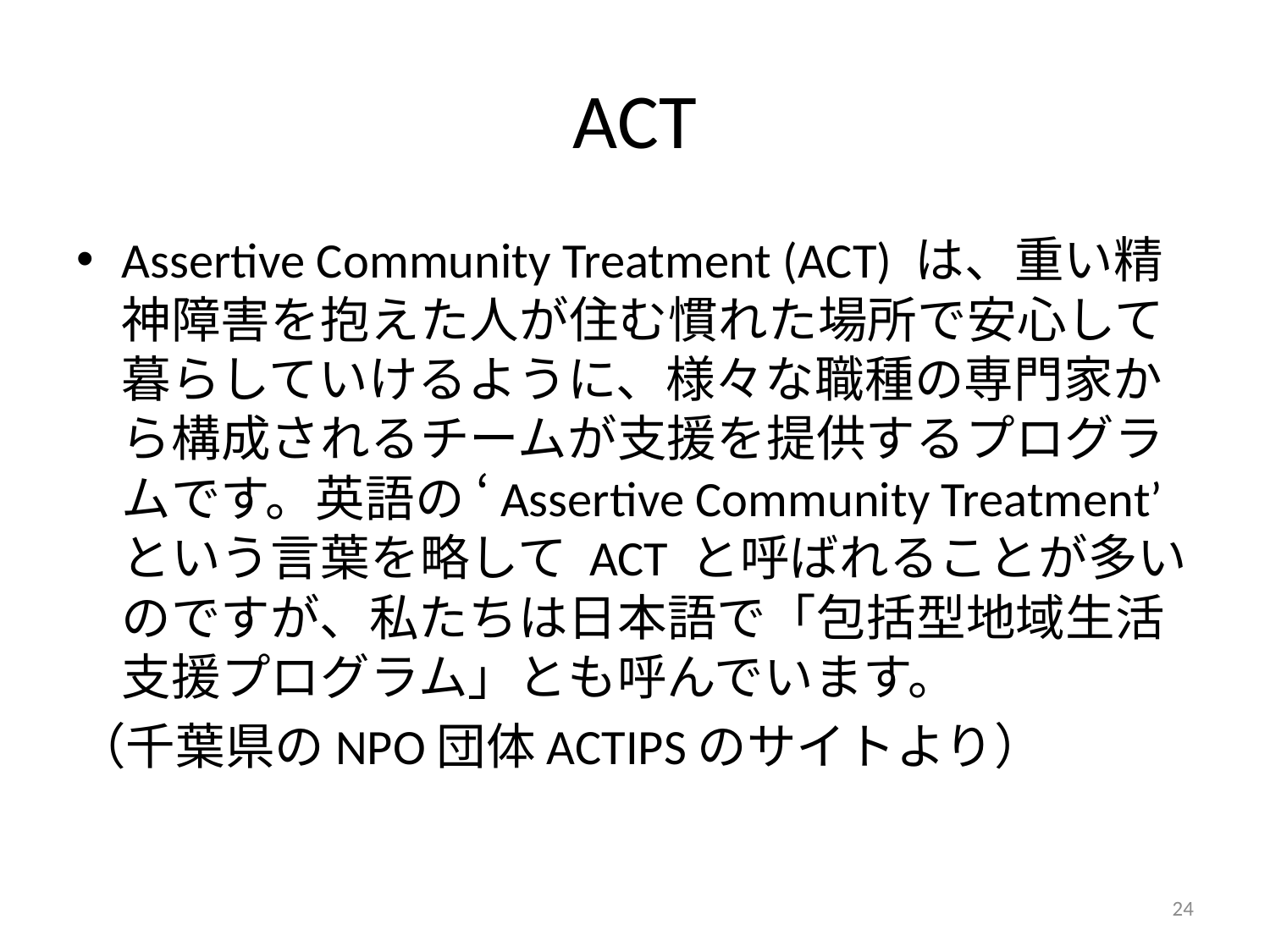

# ACT
Assertive Community Treatment (ACT) は、重い精神障害を抱えた人が住む慣れた場所で安心して暮らしていけるように、様々な職種の専門家から構成されるチームが支援を提供するプログラムです。英語の ‘Assertive Community Treatment’ という言葉を略して ACT と呼ばれることが多いのですが、私たちは日本語で「包括型地域生活支援プログラム」とも呼んでいます。
（千葉県のNPO団体ACTIPSのサイトより）
24